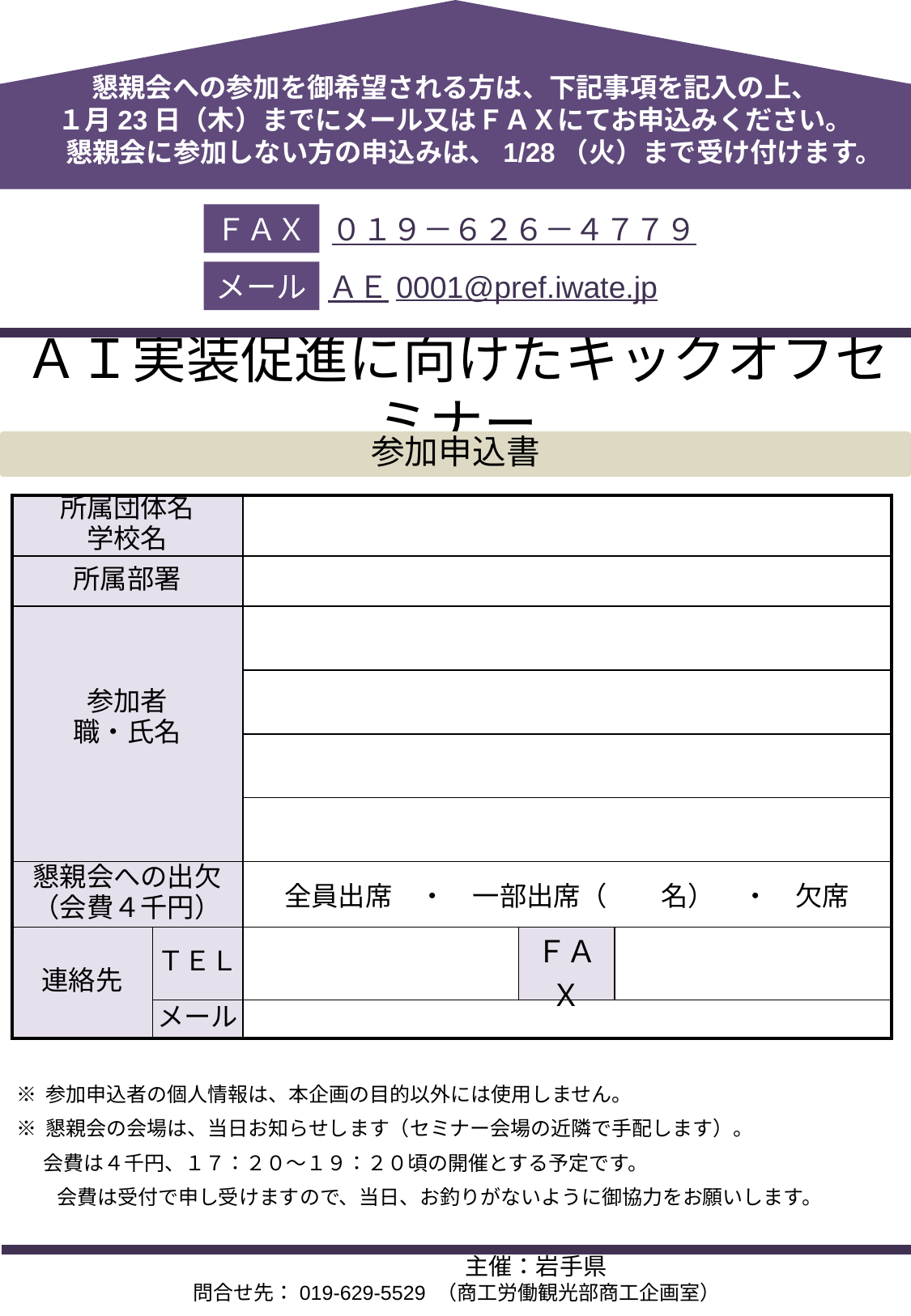

懇親会への参加を御希望される方は、下記事項を記入の上、
１月23日（木）までにメール又はＦＡＸにてお申込みください。
　　懇親会に参加しない方の申込みは、1/28（火）まで受け付けます。

ＦＡＸ
０１９－６２６－４７７９
メール
ＡＥ0001@pref.iwate.jp
ＡＩ実装促進に向けたキックオフセミナー
参加申込書
| 所属団体名 学校名 |  |  |  |  |
| --- | --- | --- | --- | --- |
| 所属部署 |  |  |  |  |
| 参加者 職・氏名 |  |  |  |  |
|  |  |  |  |  |
|  |  |  |  |  |
|  |  |  |  |  |
| 懇親会への出欠 （会費４千円） |  | 全員出席　・　一部出席（　　名）　・　欠席 |  |  |
| 連絡先 | ＴＥＬ |  | ＦＡＸ |  |
|  | メール |  |  |  |

※ 参加申込者の個人情報は、本企画の目的以外には使用しません。
※ 懇親会の会場は、当日お知らせします（セミナー会場の近隣で手配します）。
     会費は４千円、１７：２０～１９：２０頃の開催とする予定です。
　　会費は受付で申し受けますので、当日、お釣りがないように御協力をお願いします。

　　　　　　　　　　　主催：岩手県
問合せ先：019-629-5529 （商工労働観光部商工企画室）